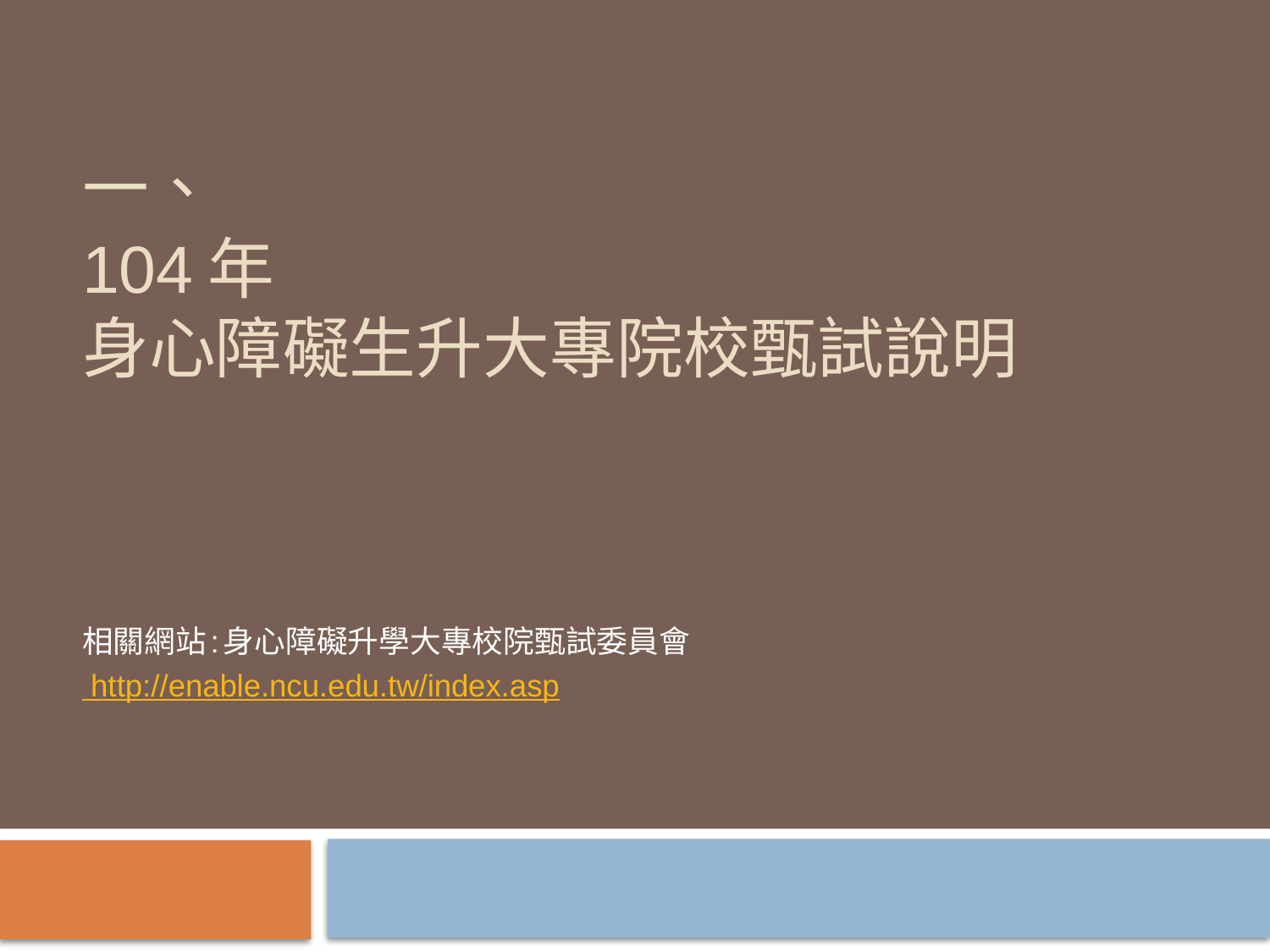

# 一、 104年 身心障礙生升大專院校甄試說明
相關網站:身心障礙升學大專校院甄試委員會
 http://enable.ncu.edu.tw/index.asp